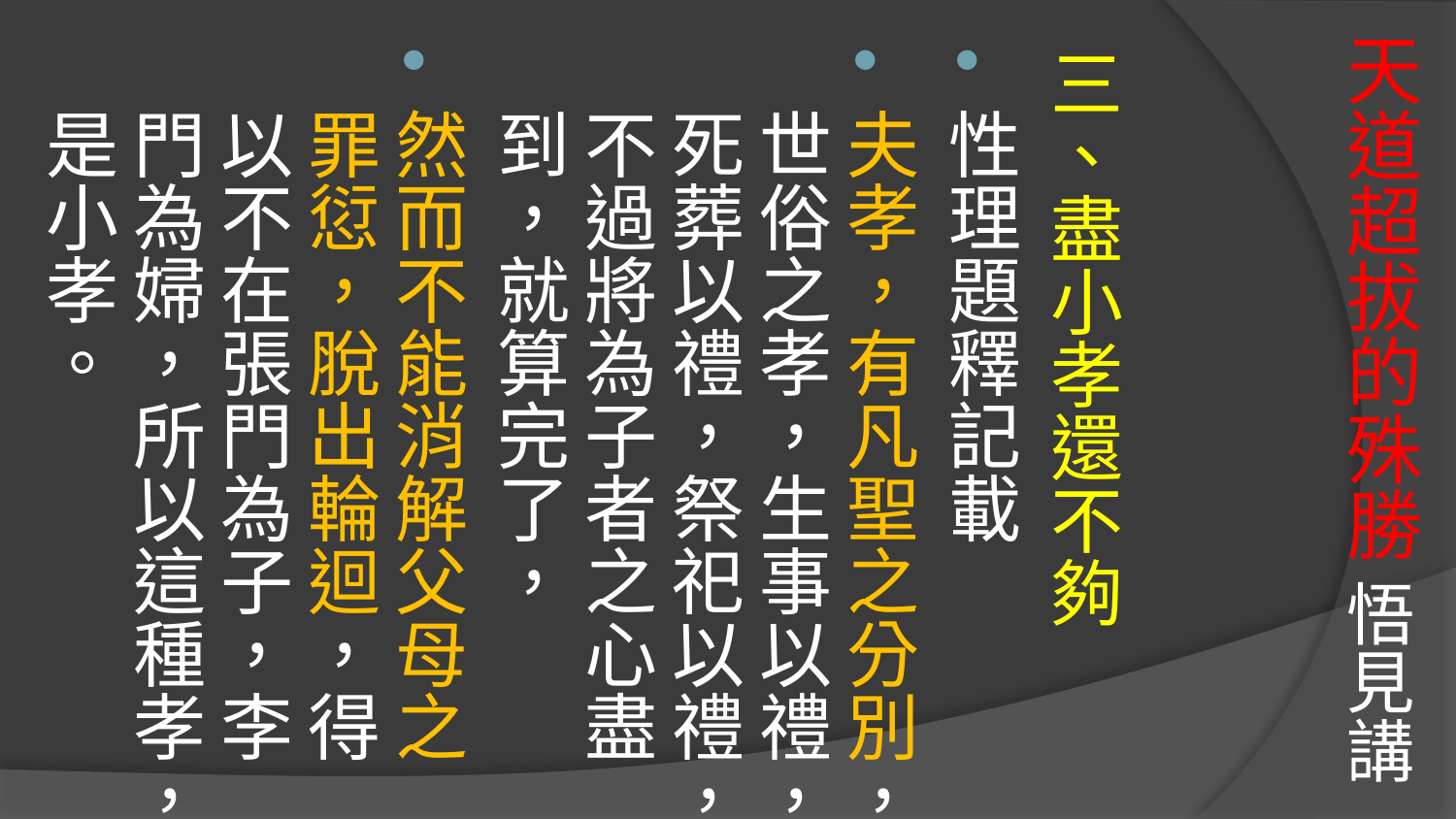

# 天道超拔的殊勝 悟見講
三、盡小孝還不夠
性理題釋記載
夫孝，有凡聖之分別，世俗之孝，生事以禮，死葬以禮，祭祀以禮，不過將為子者之心盡到，就算完了，
然而不能消解父母之罪愆，脫出輪迴，得以不在張門為子，李門為婦，所以這種孝，是小孝。